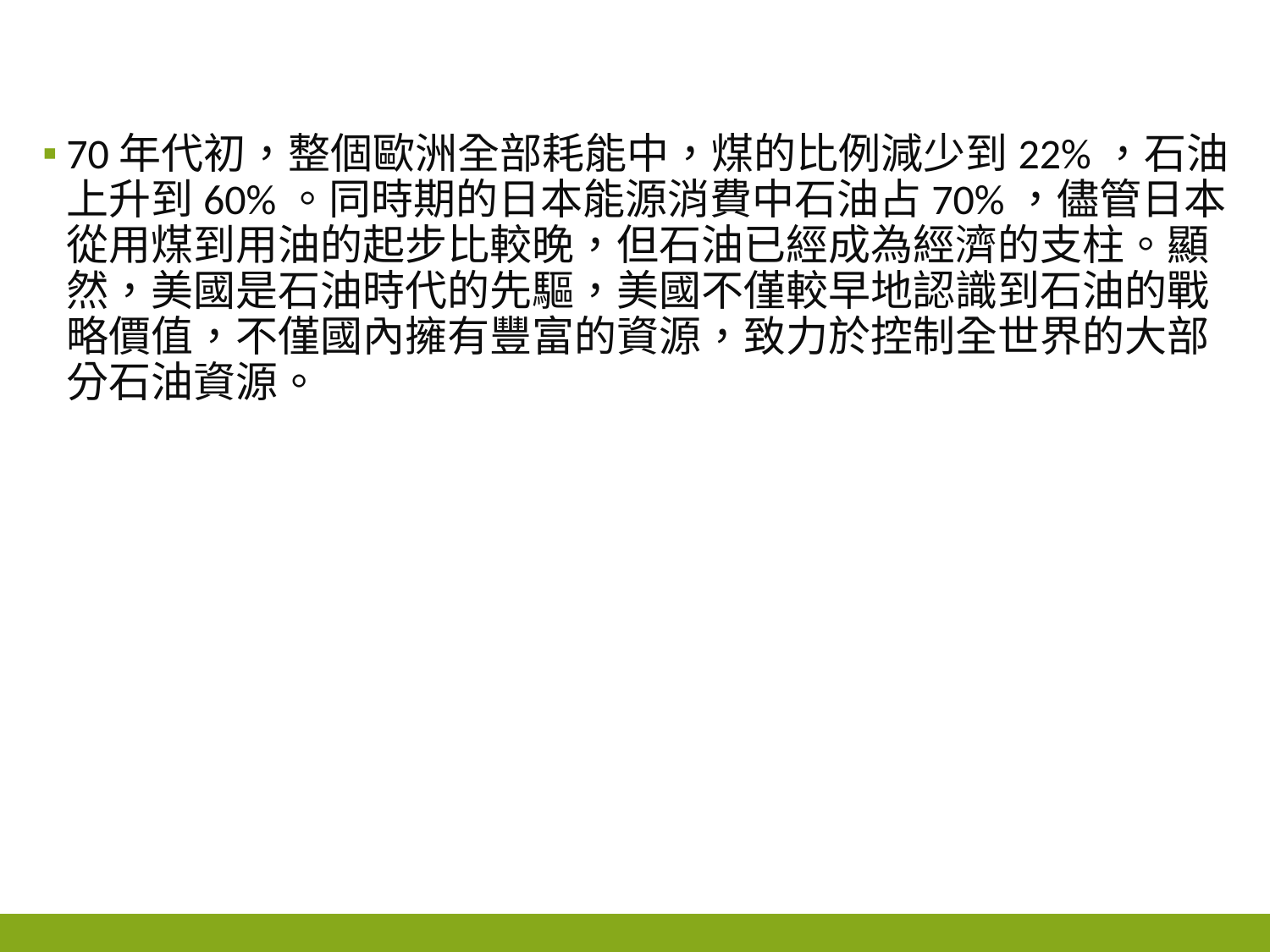

#
70年代初，整個歐洲全部耗能中，煤的比例減少到22%，石油上升到60%。同時期的日本能源消費中石油占70%，儘管日本從用煤到用油的起步比較晚，但石油已經成為經濟的支柱。顯然，美國是石油時代的先驅，美國不僅較早地認識到石油的戰略價值，不僅國內擁有豐富的資源，致力於控制全世界的大部分石油資源。